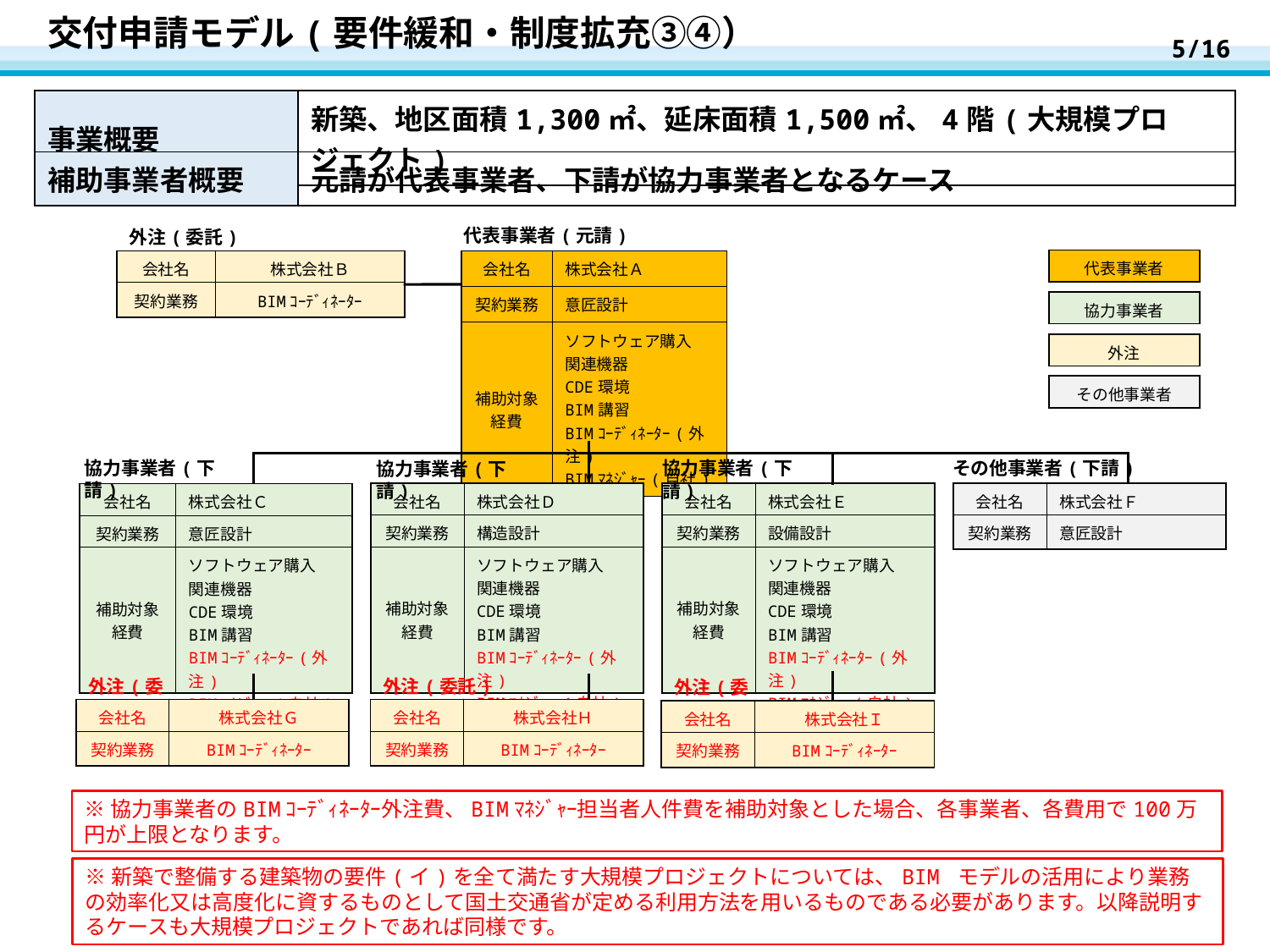

5/16
# 交付申請モデル(要件緩和・制度拡充③④）
| 事業概要 | 新築、地区面積1,300㎡、延床面積1,500㎡、4階(大規模プロジェクト) |
| --- | --- |
| 補助事業者概要 | 元請が代表事業者、下請が協力事業者となるケース |
| --- | --- |
代表事業者(元請)
外注(委託)
| 代表事業者 |
| --- |
| 会社名 | 株式会社Ｂ |
| --- | --- |
| 契約業務 | BIMｺｰﾃﾞｨﾈｰﾀｰ |
| 会社名 | 株式会社Ａ |
| --- | --- |
| 契約業務 | 意匠設計 |
| 補助対象経費 | ソフトウェア購入 関連機器 CDE環境 BIM講習 BIMｺｰﾃﾞｨﾈｰﾀｰ(外注) BIMﾏﾈｼﾞｬｰ(自社) |
| 協力事業者 |
| --- |
| 外注 |
| --- |
| その他事業者 |
| --- |
協力事業者(下請)
協力事業者(下請)
その他事業者(下請)
協力事業者(下請)

| 会社名 | 株式会社Ｄ |
| --- | --- |
| 契約業務 | 構造設計 |
| 補助対象経費 | ソフトウェア購入 関連機器 CDE環境 BIM講習 BIMｺｰﾃﾞｨﾈｰﾀｰ(外注) BIMﾏﾈｼﾞｬｰ(自社) |
| 会社名 | 株式会社Ｅ |
| --- | --- |
| 契約業務 | 設備設計 |
| 補助対象経費 | ソフトウェア購入 関連機器 CDE環境 BIM講習 BIMｺｰﾃﾞｨﾈｰﾀｰ(外注) BIMﾏﾈｼﾞｬｰ(自社) |
| 会社名 | 株式会社Ｆ |
| --- | --- |
| 契約業務 | 意匠設計 |
| 会社名 | 株式会社Ｃ |
| --- | --- |
| 契約業務 | 意匠設計 |
| 補助対象経費 | ソフトウェア購入 関連機器 CDE環境 BIM講習 BIMｺｰﾃﾞｨﾈｰﾀｰ(外注) BIMﾏﾈｼﾞｬｰ(自社) |
外注(委託)
外注(委託)
外注(委託)
| 会社名 | 株式会社Ｇ |
| --- | --- |
| 契約業務 | BIMｺｰﾃﾞｨﾈｰﾀｰ |
| 会社名 | 株式会社Ｈ |
| --- | --- |
| 契約業務 | BIMｺｰﾃﾞｨﾈｰﾀｰ |
| 会社名 | 株式会社Ｉ |
| --- | --- |
| 契約業務 | BIMｺｰﾃﾞｨﾈｰﾀｰ |
※協力事業者のBIMｺｰﾃﾞｨﾈｰﾀｰ外注費、BIMﾏﾈｼﾞｬｰ担当者人件費を補助対象とした場合、各事業者、各費用で100万円が上限となります。
※新築で整備する建築物の要件(イ)を全て満たす大規模プロジェクトについては、BIM モデルの活用により業務の効率化又は高度化に資するものとして国土交通省が定める利用方法を用いるものである必要があります。以降説明するケースも大規模プロジェクトであれば同様です。